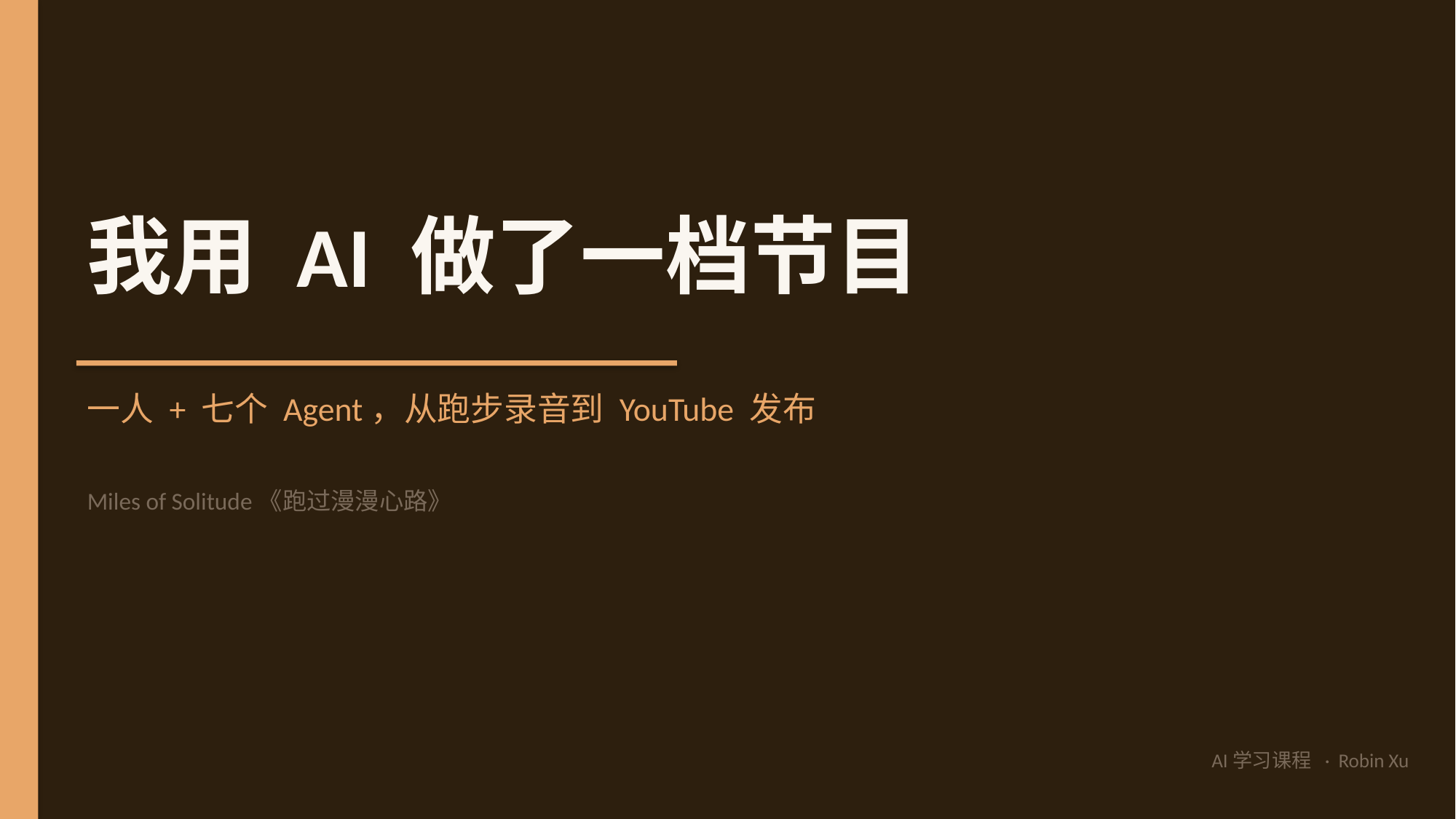

我用 AI 做了一档节目

一人 + 七个 Agent，从跑步录音到 YouTube 发布
Miles of Solitude《跑过漫漫心路》
AI学习课程  ·  Robin Xu